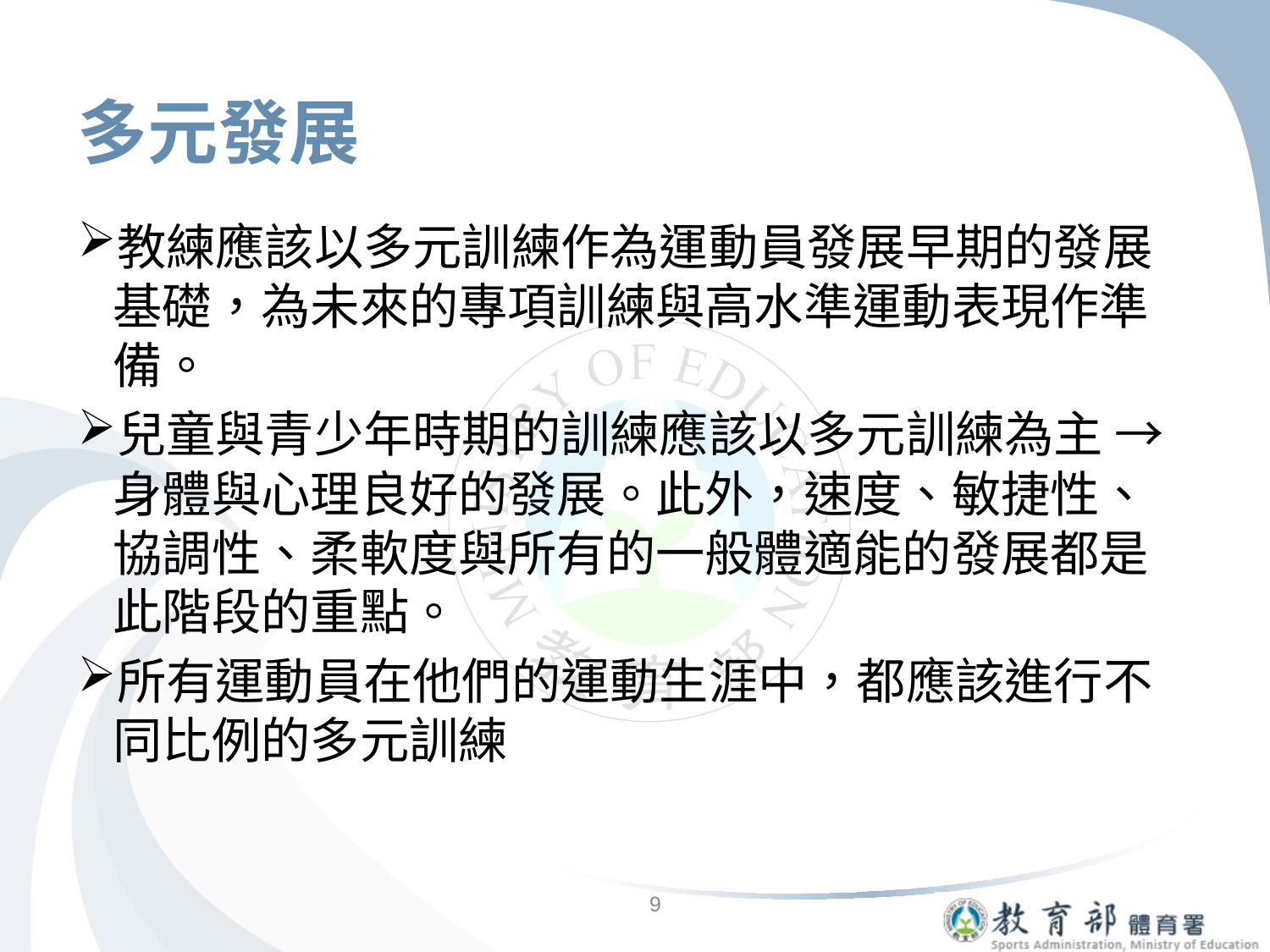

# 多元發展
教練應該以多元訓練作為運動員發展早期的發展基礎，為未來的專項訓練與高水準運動表現作準備。
兒童與青少年時期的訓練應該以多元訓練為主 →身體與心理良好的發展。此外，速度、敏捷性、協調性、柔軟度與所有的一般體適能的發展都是此階段的重點。
所有運動員在他們的運動生涯中，都應該進行不同比例的多元訓練

9